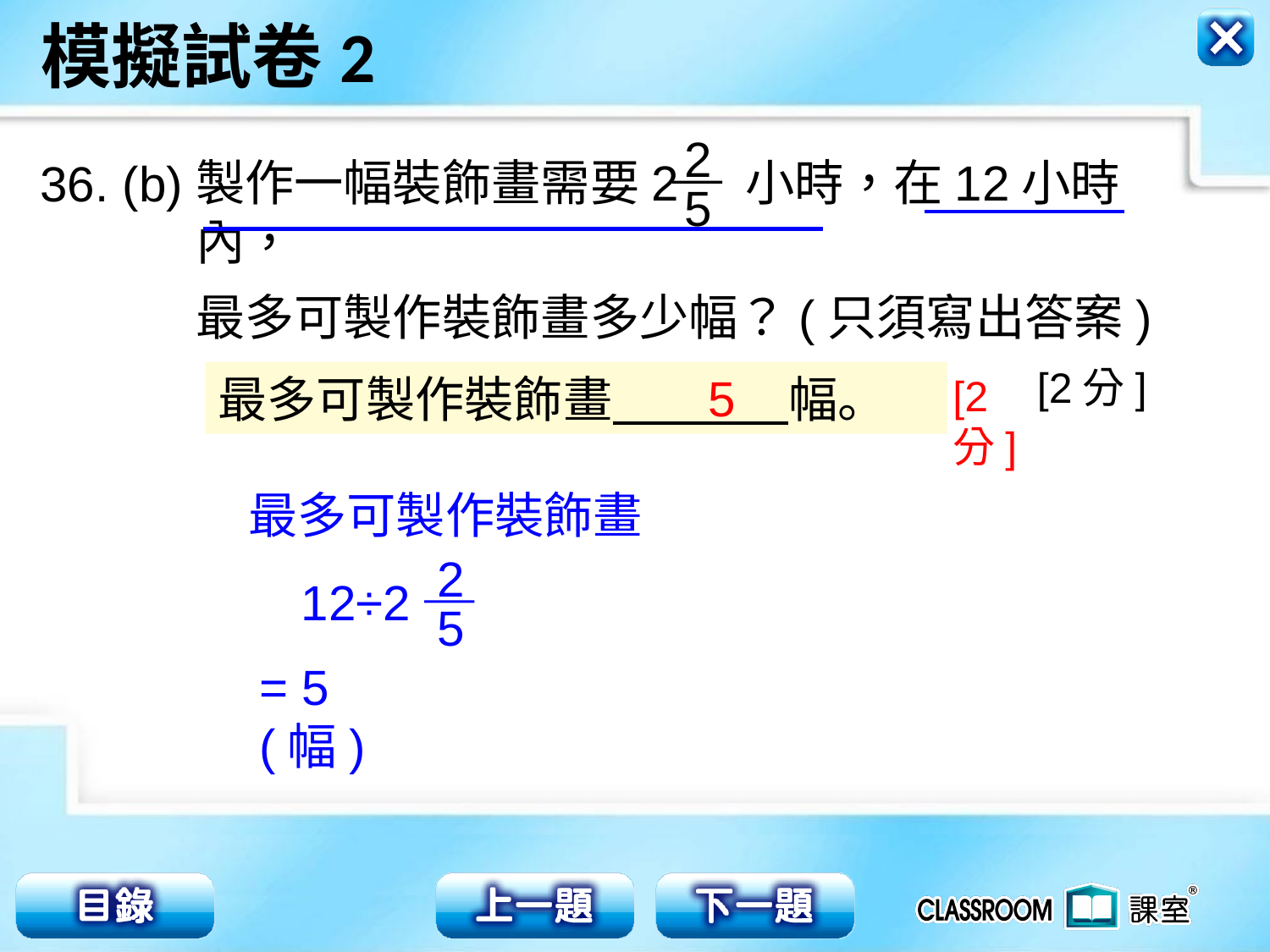

2
5

36. (b)
製作一幅裝飾畫需要2    小時，在12小時內，
最多可製作裝飾畫多少幅？(只須寫出答案)
                                                                       [2分]
5
最多可製作裝飾畫                幅。
[2分]
最多可製作裝飾畫
2
5

12÷2
= 5(幅)